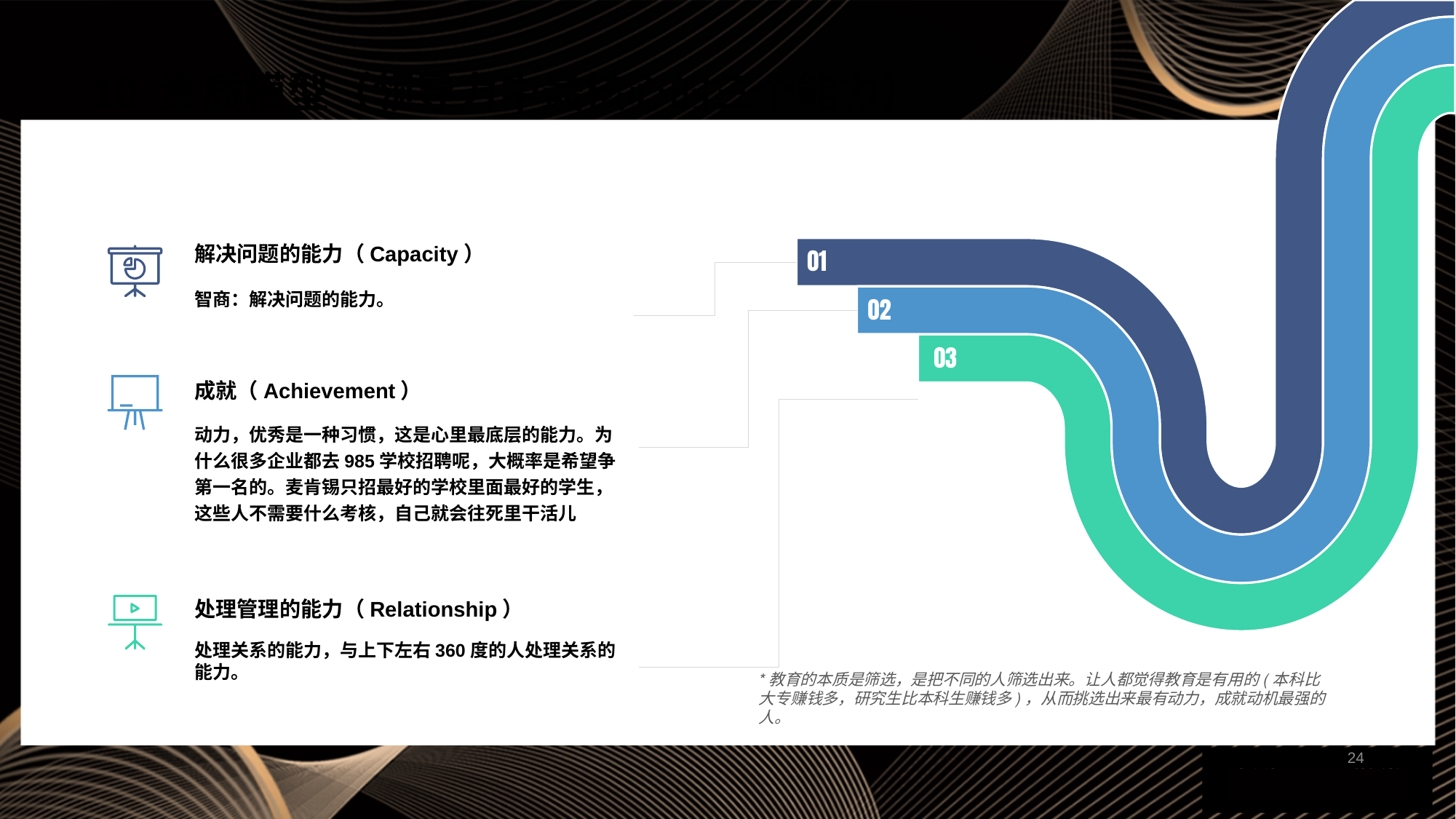

解决问题的能力（Capacity）

智商：解决问题的能力。
01
02
03
成就（Achievement）

动力，优秀是一种习惯，这是心里最底层的能力。为什么很多企业都去985学校招聘呢，大概率是希望争第一名的。麦肯锡只招最好的学校里面最好的学生，这些人不需要什么考核，自己就会往死里干活儿
处理管理的能力（Relationship）

处理关系的能力，与上下左右360度的人处理关系的能力。
# 10.素质模型（领导力中最核心的三个能力）
*教育的本质是筛选，是把不同的人筛选出来。让人都觉得教育是有用的(本科比大专赚钱多，研究生比本科生赚钱多)，从而挑选出来最有动力，成就动机最强的人。
24